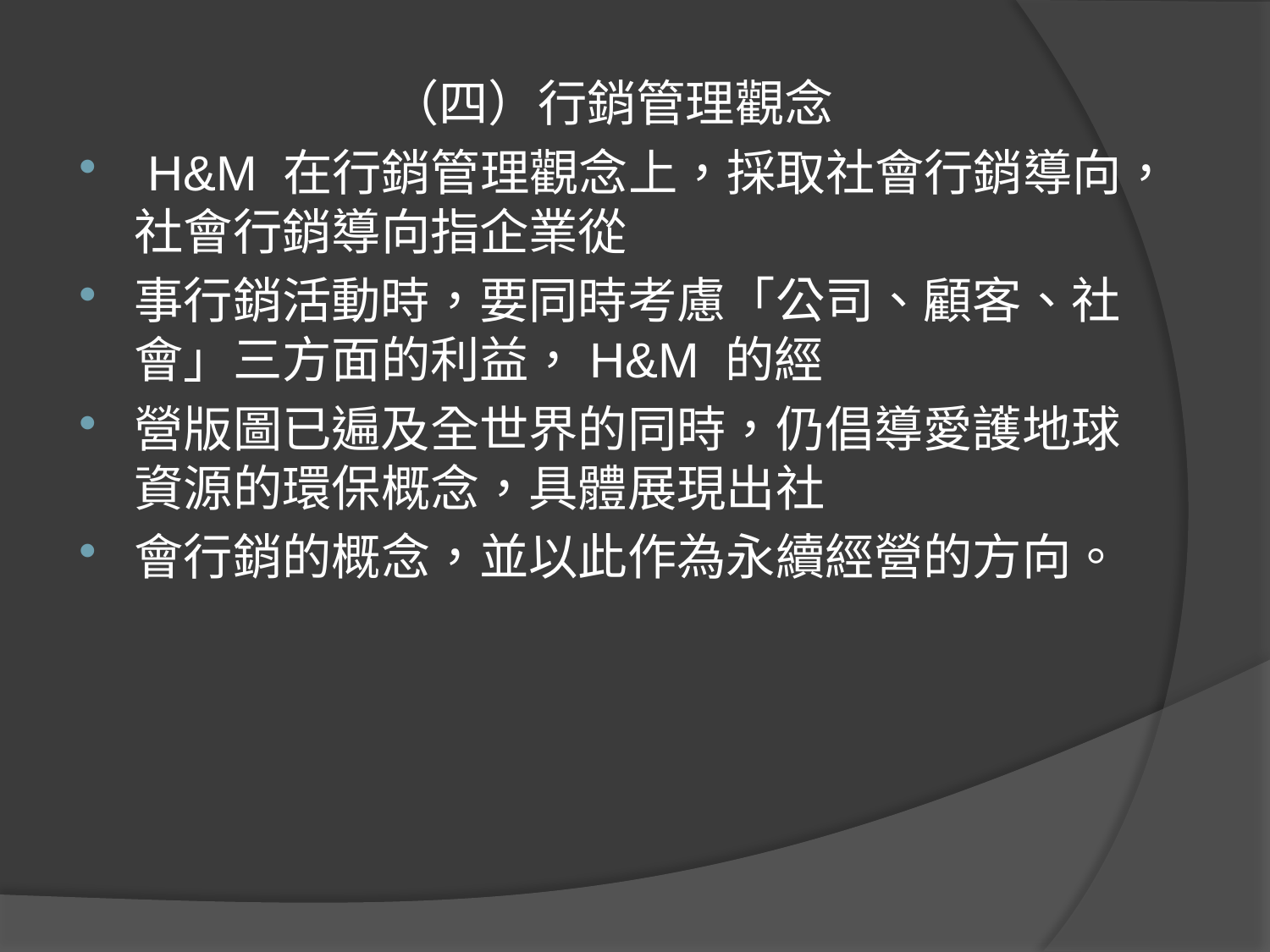

（四）行銷管理觀念
 H&M 在行銷管理觀念上，採取社會行銷導向，社會行銷導向指企業從
事行銷活動時，要同時考慮「公司、顧客、社會」三方面的利益，H&M 的經
營版圖已遍及全世界的同時，仍倡導愛護地球資源的環保概念，具體展現出社
會行銷的概念，並以此作為永續經營的方向。